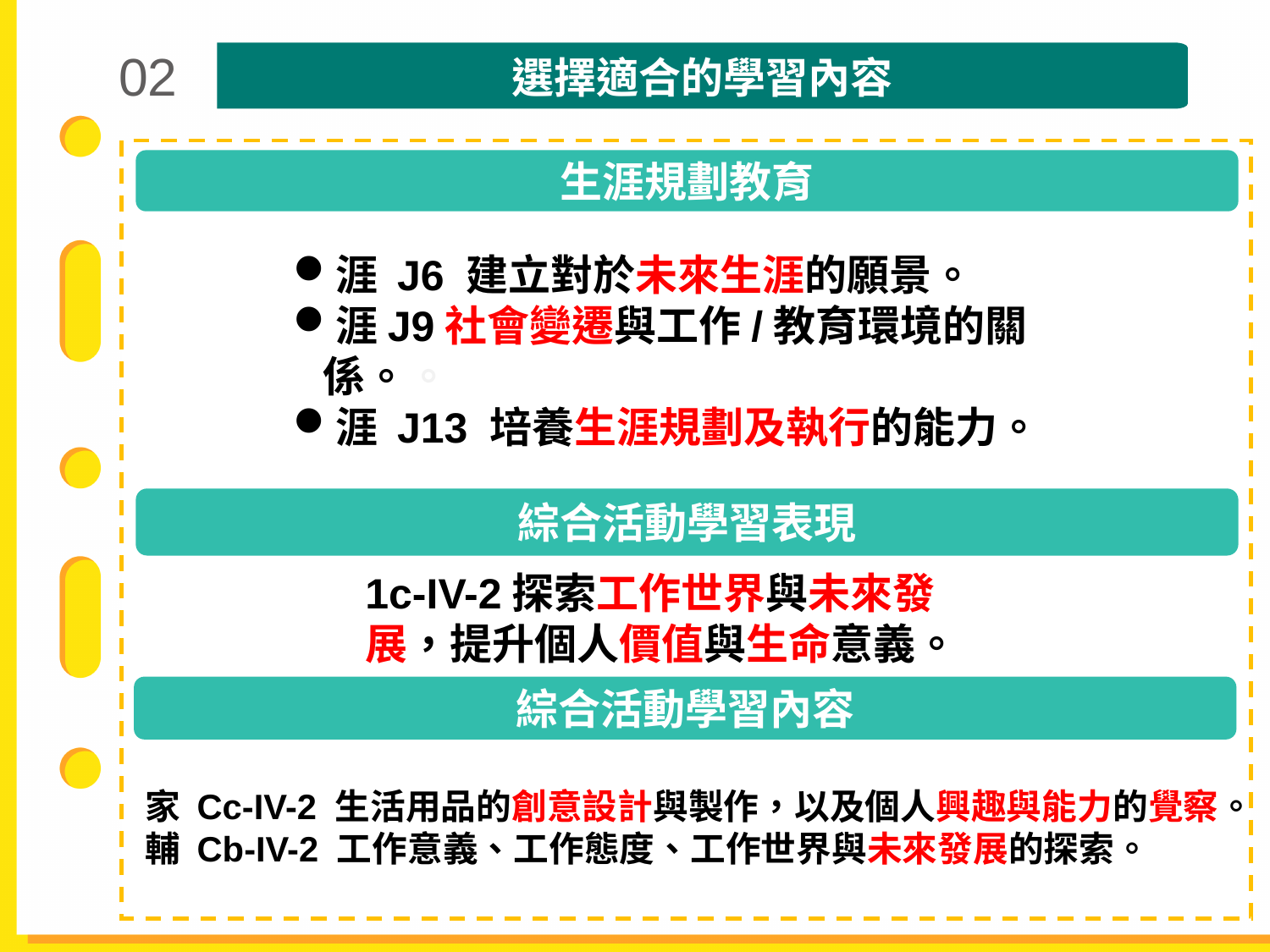

02

選擇適合的學習內容

生涯規劃教育
涯 J6 建立對於未來生涯的願景。
涯J9社會變遷與工作/教育環境的關係。。
涯 J13 培養生涯規劃及執行的能力。
綜合活動學習表現

1c-IV-2探索工作世界與未來發展，提升個人價值與生命意義。
綜合活動學習內容
家 Cc-IV-2 生活用品的創意設計與製作，以及個人興趣與能力的覺察。
輔 Cb-IV-2 工作意義、工作態度、工作世界與未來發展的探索。